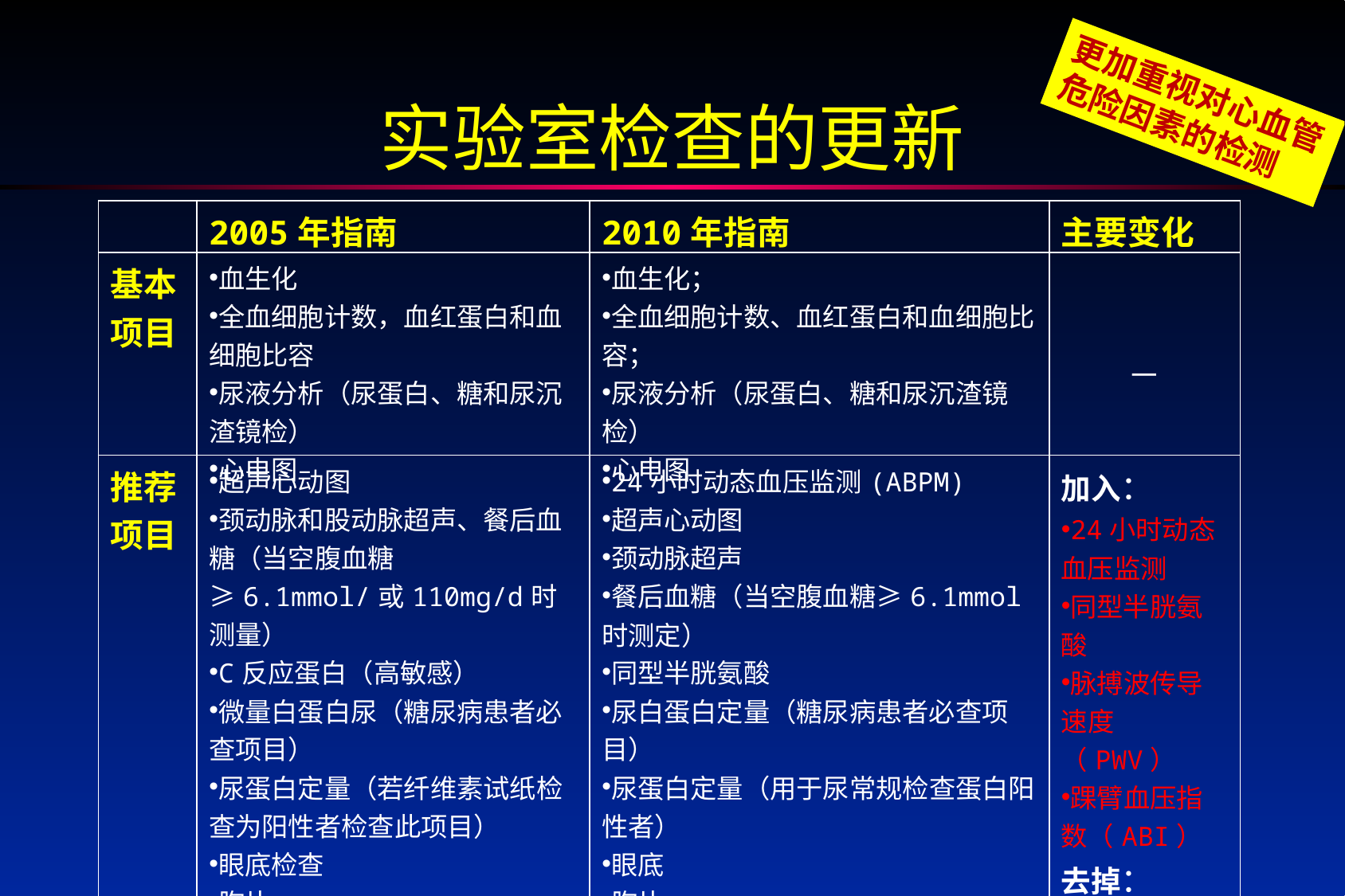

更加重视对心血管危险因素的检测
实验室检查的更新

|  | 2005年指南 | 2010年指南 | 主要变化 |
| --- | --- | --- | --- |
| 基本项目 | 血生化 全血细胞计数，血红蛋白和血细胞比容 尿液分析（尿蛋白、糖和尿沉渣镜检） 心电图 | 血生化； 全血细胞计数、血红蛋白和血细胞比容； 尿液分析（尿蛋白、糖和尿沉渣镜检） 心电图 | － |
| 推荐项目 | 超声心动图 颈动脉和股动脉超声、餐后血糖（当空腹血糖≥6.1mmol/或110mg/d时测量） C反应蛋白（高敏感） 微量白蛋白尿（糖尿病患者必查项目） 尿蛋白定量（若纤维素试纸检查为阳性者检查此项目） 眼底检查 胸片 | 24小时动态血压监测(ABPM) 超声心动图 颈动脉超声 餐后血糖（当空腹血糖≥6.1mmol时测定） 同型半胱氨酸 尿白蛋白定量（糖尿病患者必查项目） 尿蛋白定量（用于尿常规检查蛋白阳性者） 眼底 胸片 脉搏波传导速度（PWV） 踝臂血压指数（ABI） | 加入： 24小时动态血压监测 同型半胱氨酸 脉搏波传导速度（PWV） 踝臂血压指数（ABI） 去掉： C反应蛋白（高敏感） |